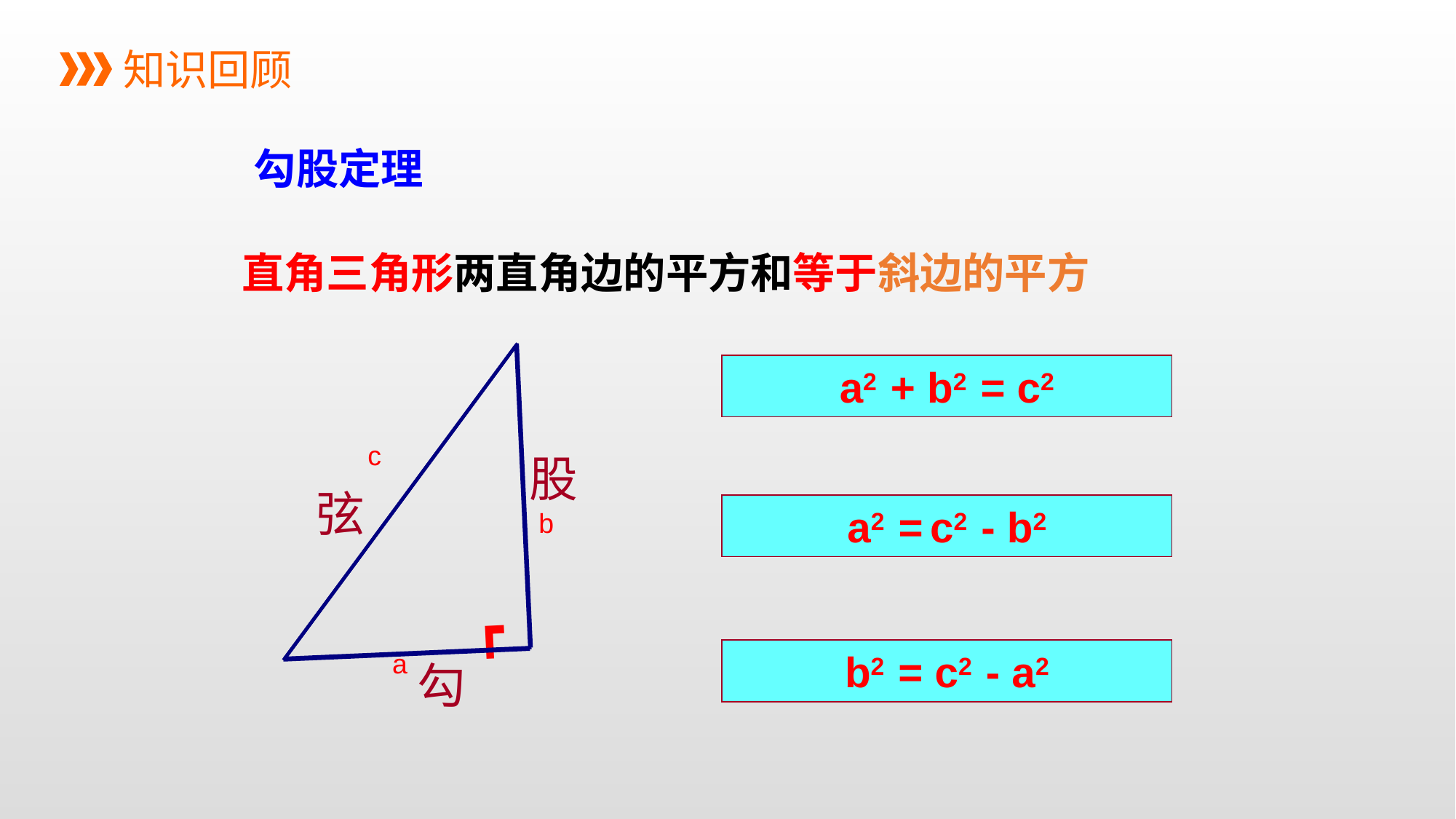

知识回顾

  勾股定理
直角三角形两直角边的平方和等于斜边的平方

c
股
弦
b
┏
a
勾
a2  + b2  = c2
a2  = c2  - b2
b2  = c2  - a2